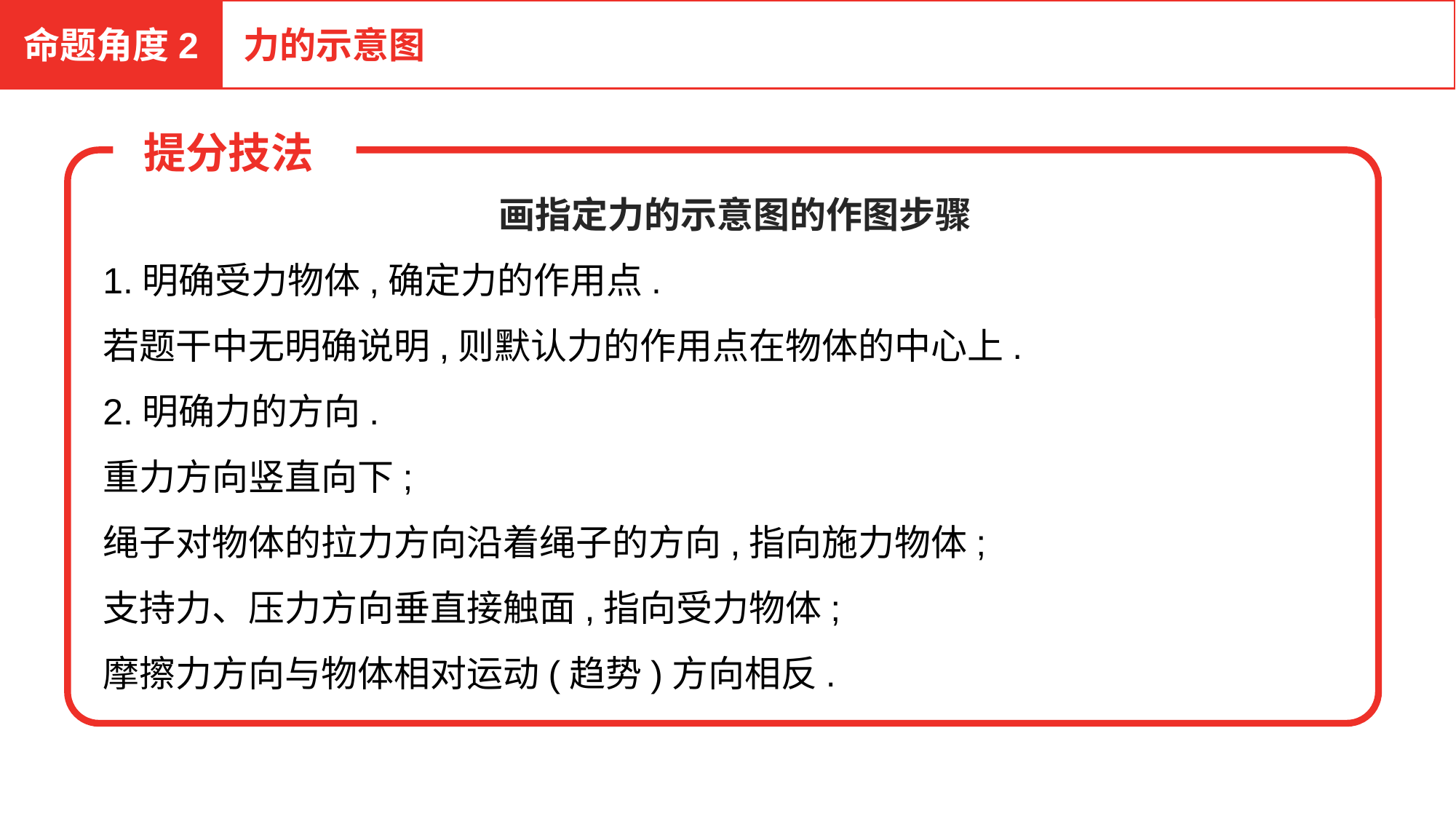

命题角度2
力的示意图
 提分技法

画指定力的示意图的作图步骤
1.明确受力物体,确定力的作用点.
若题干中无明确说明,则默认力的作用点在物体的中心上.
2.明确力的方向.
重力方向竖直向下;
绳子对物体的拉力方向沿着绳子的方向,指向施力物体;
支持力、压力方向垂直接触面,指向受力物体;
摩擦力方向与物体相对运动(趋势)方向相反.